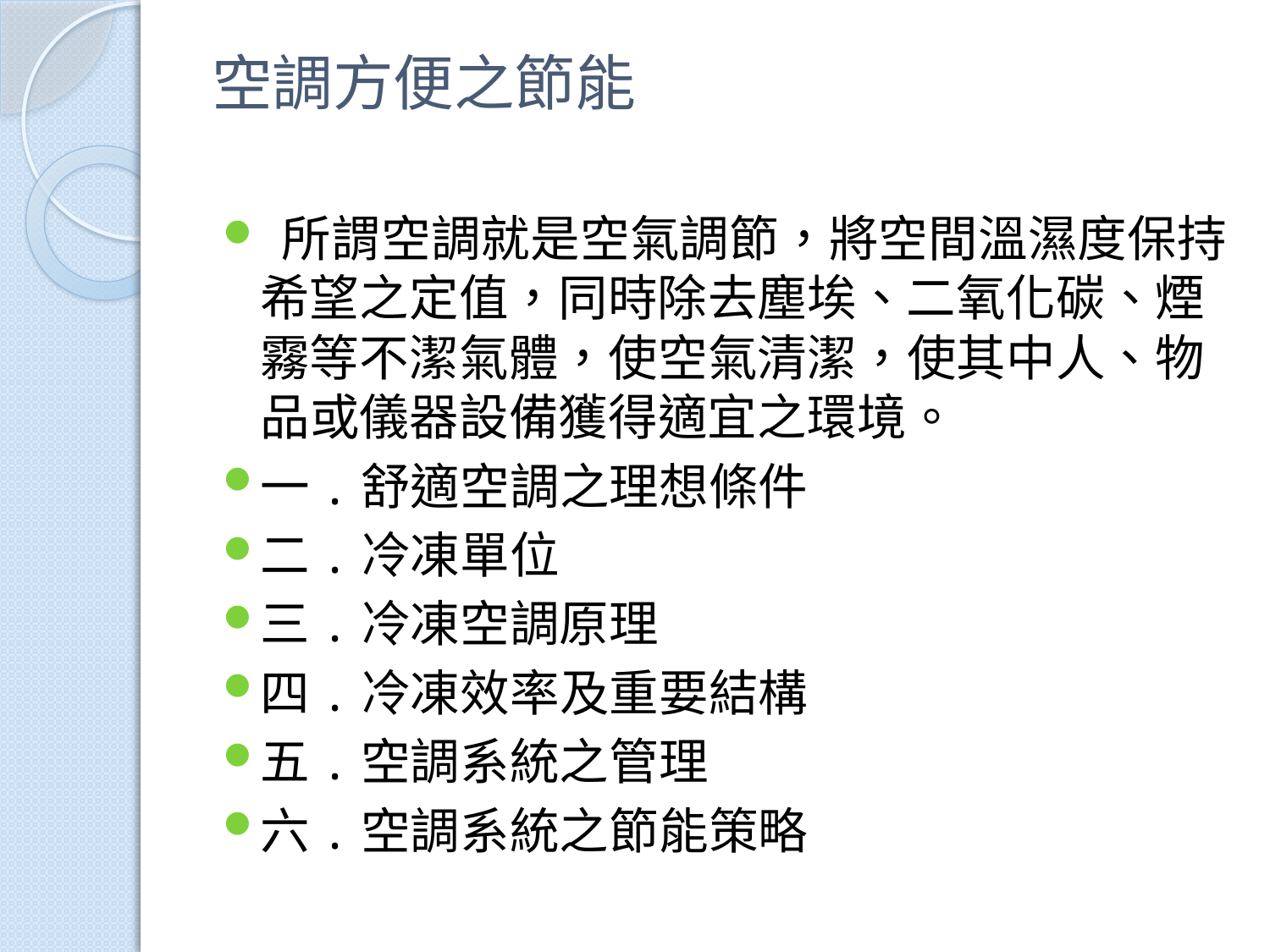

# 空調方便之節能
 所謂空調就是空氣調節，將空間溫濕度保持希望之定值，同時除去塵埃、二氧化碳、煙霧等不潔氣體，使空氣清潔，使其中人、物品或儀器設備獲得適宜之環境。
一.舒適空調之理想條件
二.冷凍單位
三.冷凍空調原理
四.冷凍效率及重要結構
五.空調系統之管理
六.空調系統之節能策略